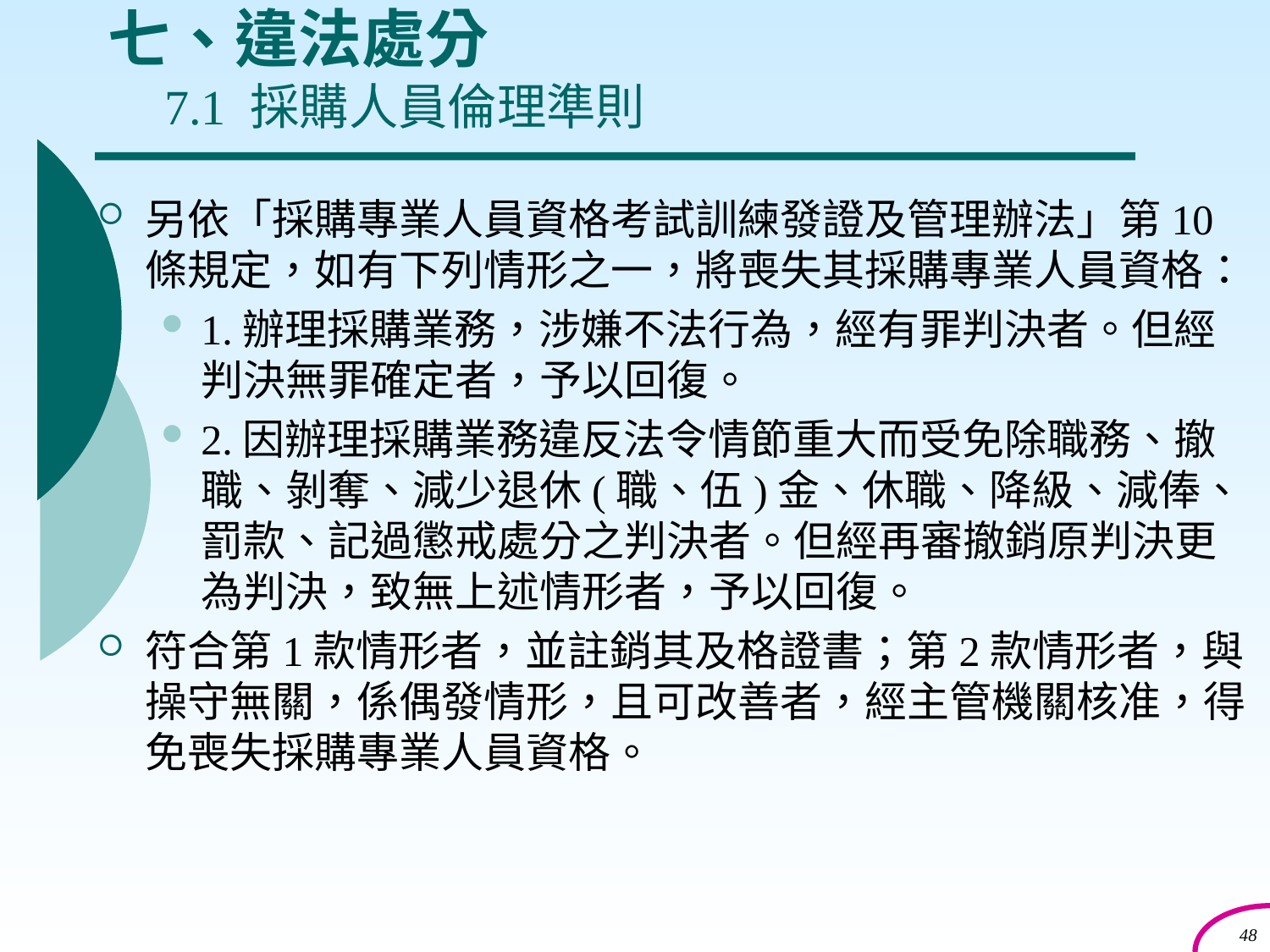

# 七、違法處分 7.1 採購人員倫理準則
另依「採購專業人員資格考試訓練發證及管理辦法」第10條規定，如有下列情形之一，將喪失其採購專業人員資格：
1.辦理採購業務，涉嫌不法行為，經有罪判決者。但經判決無罪確定者，予以回復。
2.因辦理採購業務違反法令情節重大而受免除職務、撤職、剝奪、減少退休(職、伍)金、休職、降級、減俸、罰款、記過懲戒處分之判決者。但經再審撤銷原判決更為判決，致無上述情形者，予以回復。
符合第1款情形者，並註銷其及格證書；第2款情形者，與操守無關，係偶發情形，且可改善者，經主管機關核准，得免喪失採購專業人員資格。
48